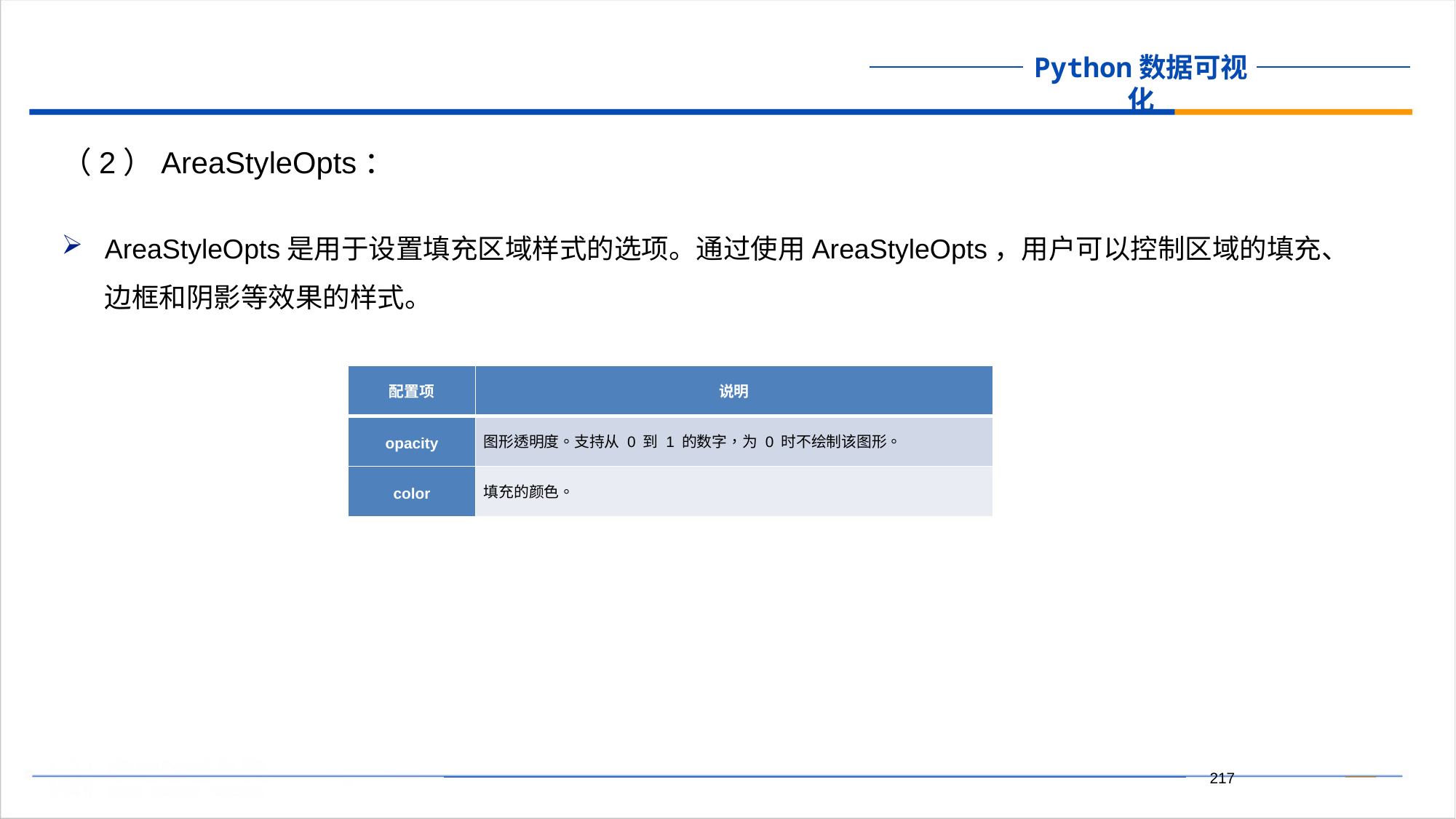

（2）AreaStyleOpts：
AreaStyleOpts是用于设置填充区域样式的选项。通过使用AreaStyleOpts，用户可以控制区域的填充、边框和阴影等效果的样式。
| 配置项 | 说明 |
| --- | --- |
| opacity | 图形透明度。支持从 0 到 1 的数字，为 0 时不绘制该图形。 |
| color | 填充的颜色。 |